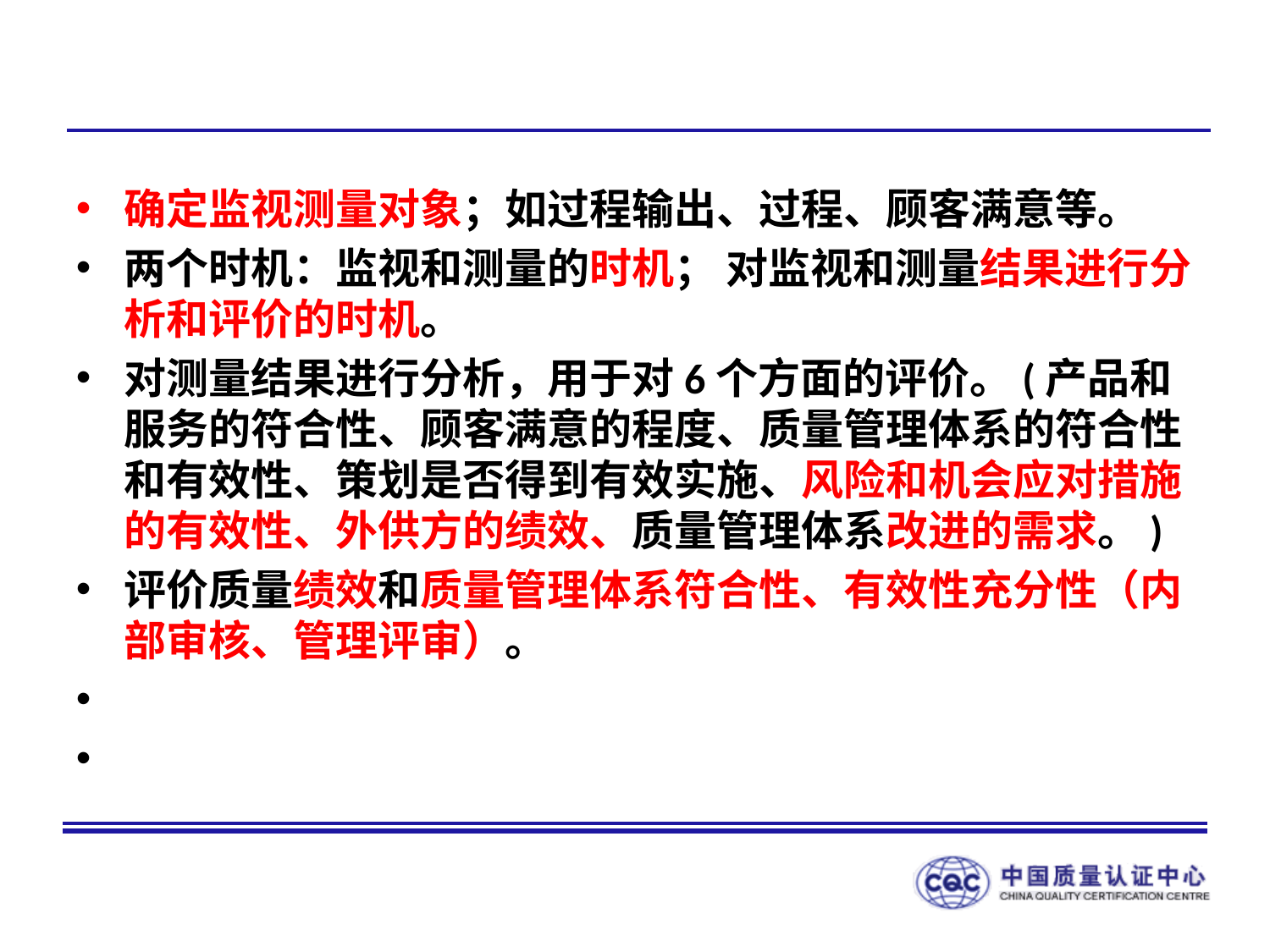

#
确定监视测量对象；如过程输出、过程、顾客满意等。
两个时机：监视和测量的时机； 对监视和测量结果进行分析和评价的时机。
对测量结果进行分析，用于对6个方面的评价。(产品和服务的符合性、顾客满意的程度、质量管理体系的符合性和有效性、策划是否得到有效实施、风险和机会应对措施的有效性、外供方的绩效、质量管理体系改进的需求。)
评价质量绩效和质量管理体系符合性、有效性充分性（内部审核、管理评审）。